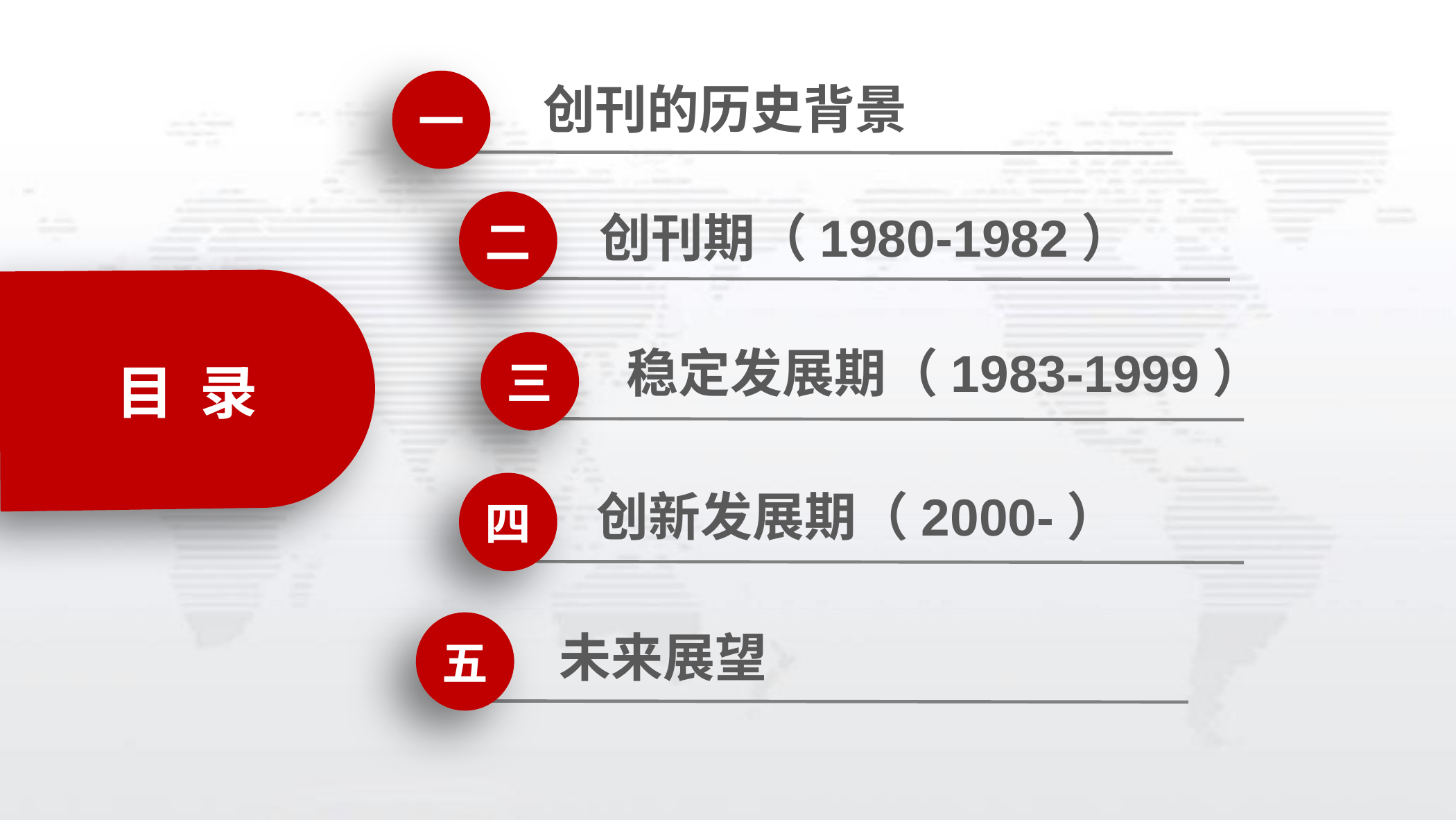

创刊的历史背景
一
二
创刊期（1980-1982）
三
稳定发展期（1983-1999）
四
创新发展期（2000-）
五
未来展望
目  录